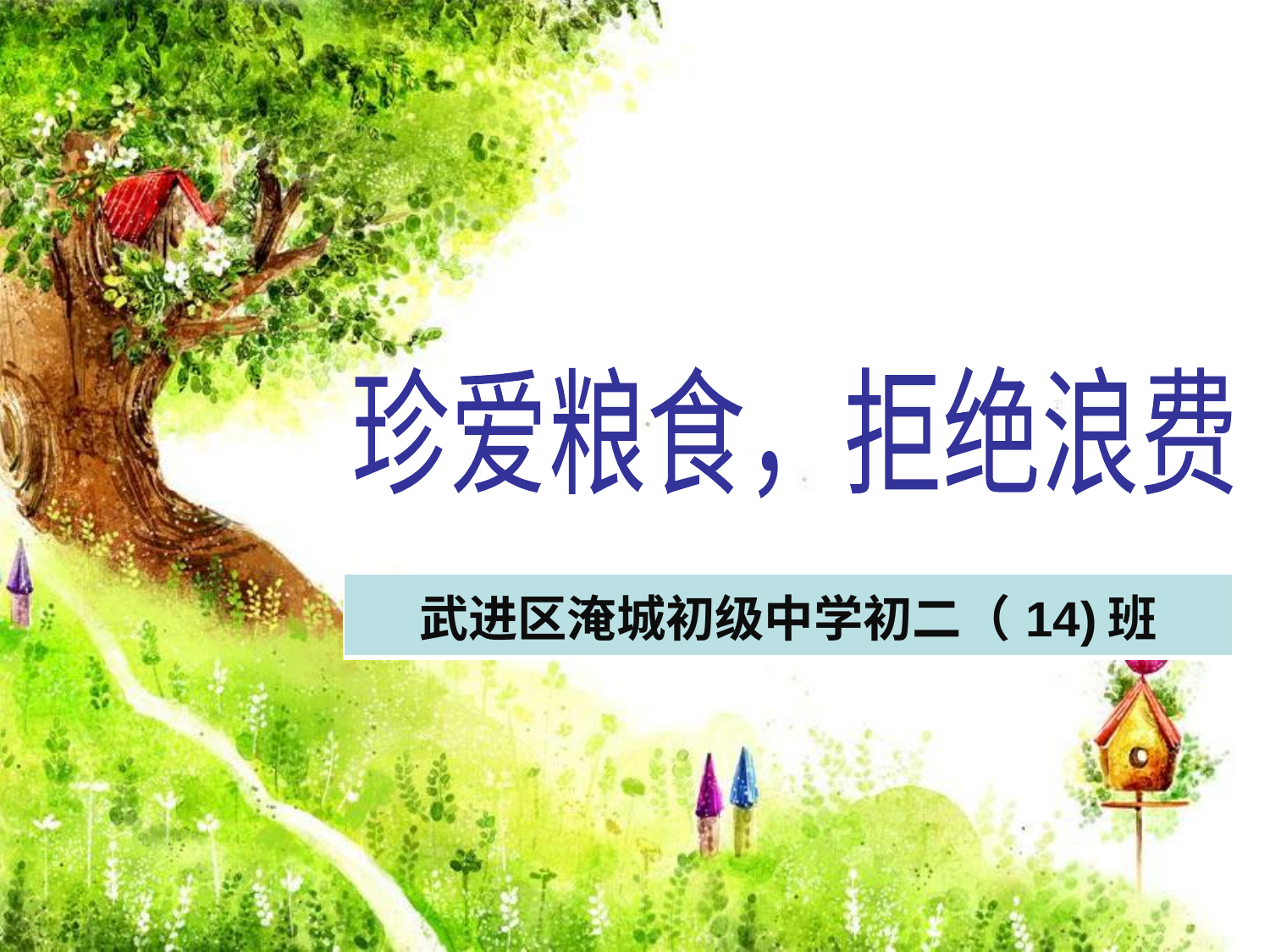

珍爱粮食，拒绝浪费
| 武进区淹城初级中学初二（14)班 |
| --- |